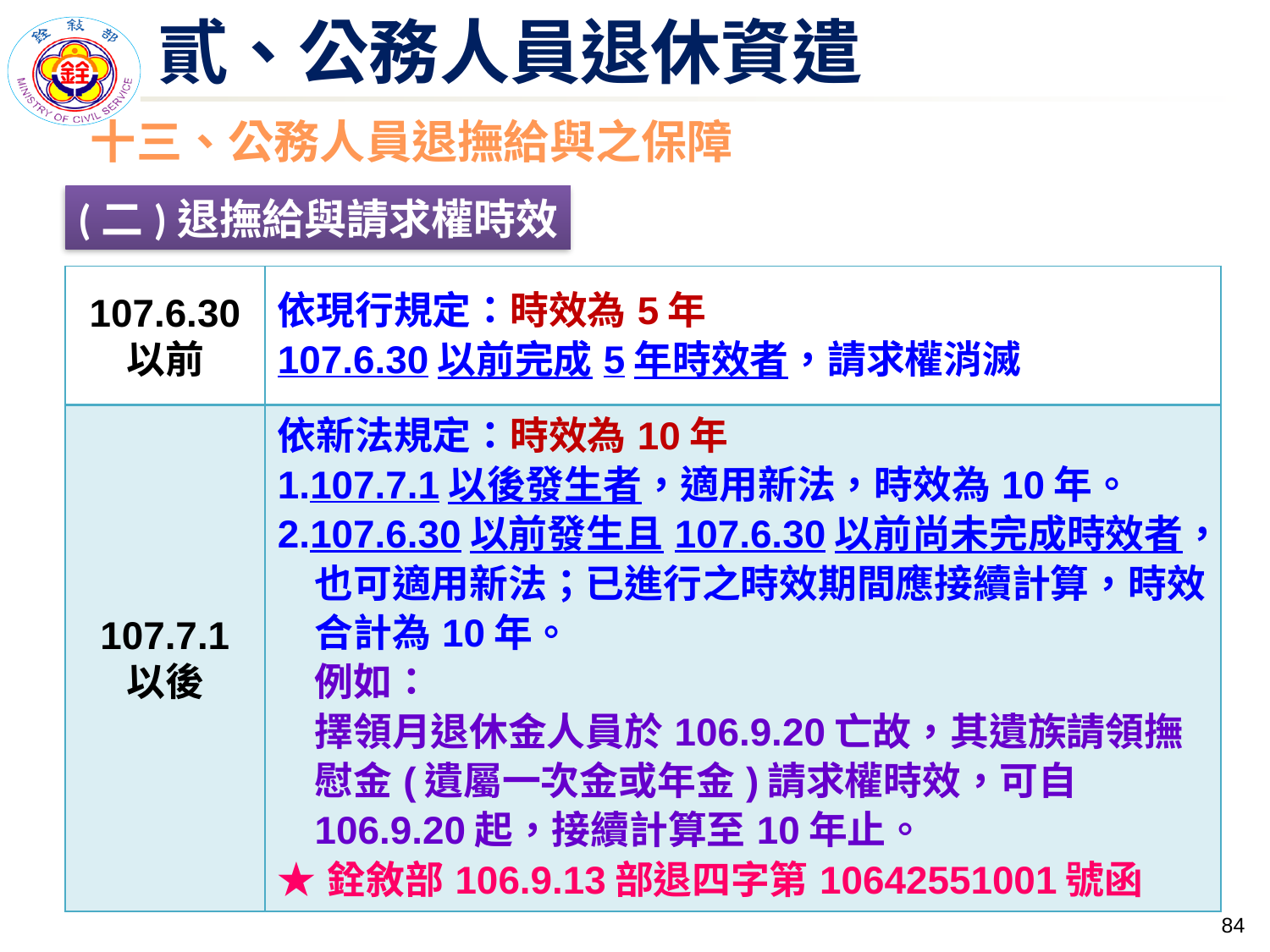

# 貳、公務人員退休資遣
十三、公務人員退撫給與之保障
(二)退撫給與請求權時效
| 107.6.30 以前 | 依現行規定：時效為5年 107.6.30以前完成5年時效者，請求權消滅 |
| --- | --- |
| 107.7.1 以後 | 依新法規定：時效為10年 1.107.7.1以後發生者，適用新法，時效為10年。 2.107.6.30以前發生且107.6.30以前尚未完成時效者，也可適用新法；已進行之時效期間應接續計算，時效合計為10年。 例如： 擇領月退休金人員於106.9.20亡故，其遺族請領撫慰金(遺屬一次金或年金)請求權時效，可自106.9.20起，接續計算至10年止。 ★銓敘部106.9.13部退四字第10642551001號函 |

84